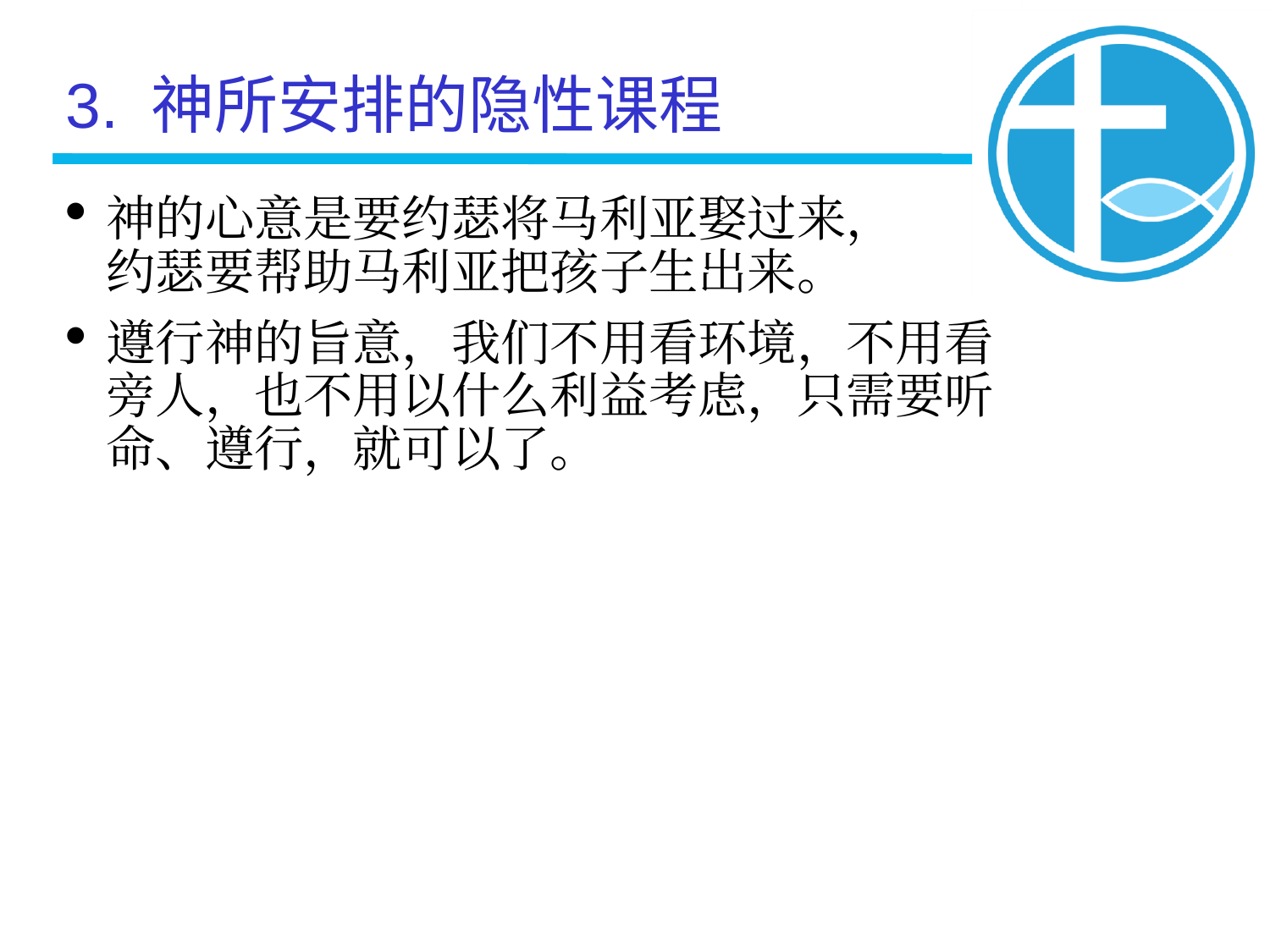

3. 神所安排的隐性课程
神的心意是要约瑟将马利亚娶过来，
约瑟要帮助马利亚把孩子生出来。
遵行神的旨意，我们不用看环境，不用看旁人，也不用以什么利益考虑，只需要听命、遵行，就可以了。